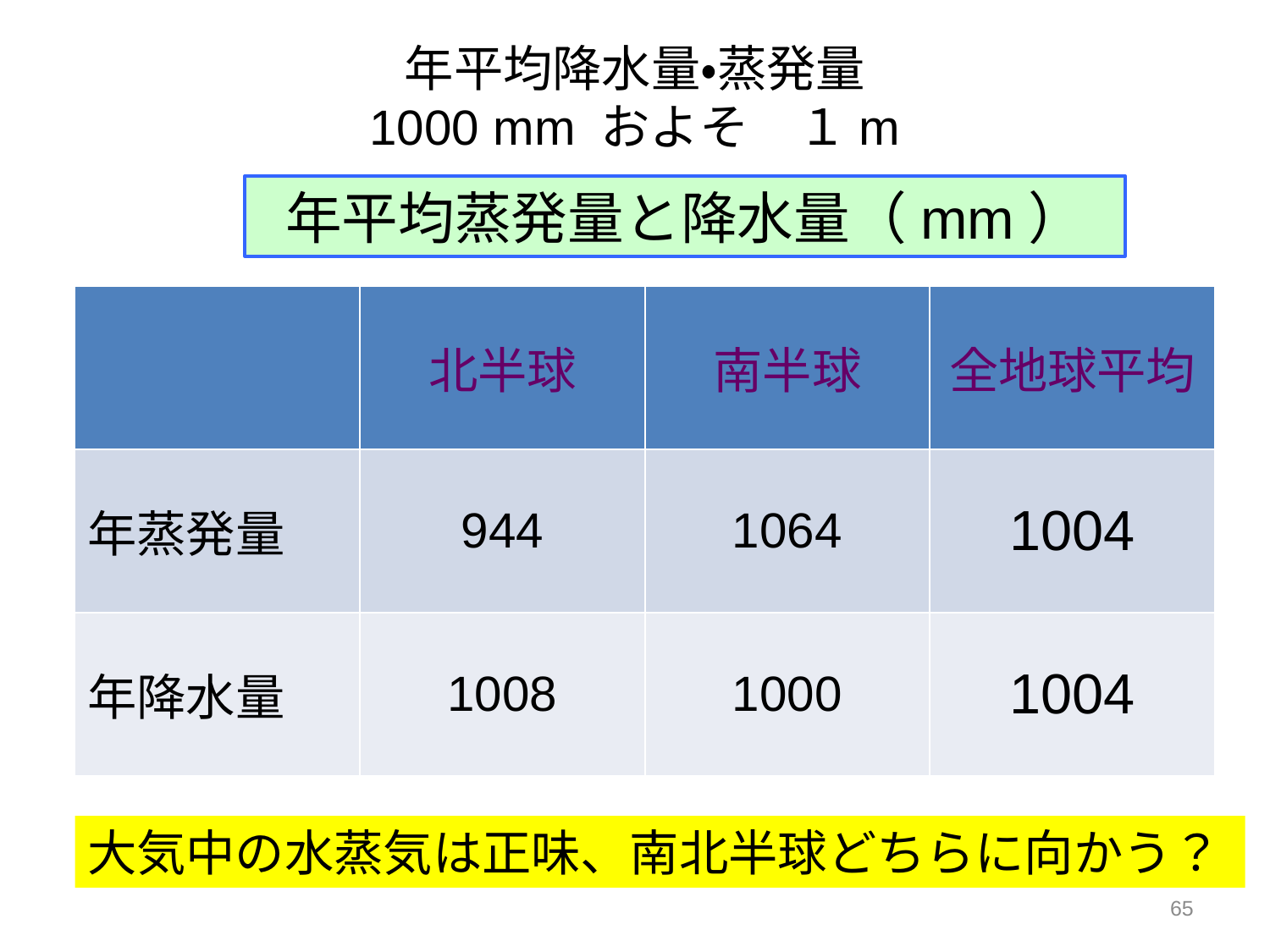

# 年平均降水量・蒸発量 1000 mm およそ　１m
年平均蒸発量と降水量（mm）
|  | 北半球 | 南半球 | 全地球平均 |
| --- | --- | --- | --- |
| 年蒸発量 | 944 | 1064 | 1004 |
| 年降水量 | 1008 | 1000 | 1004 |
大気中の水蒸気は正味、南北半球どちらに向かう？
65